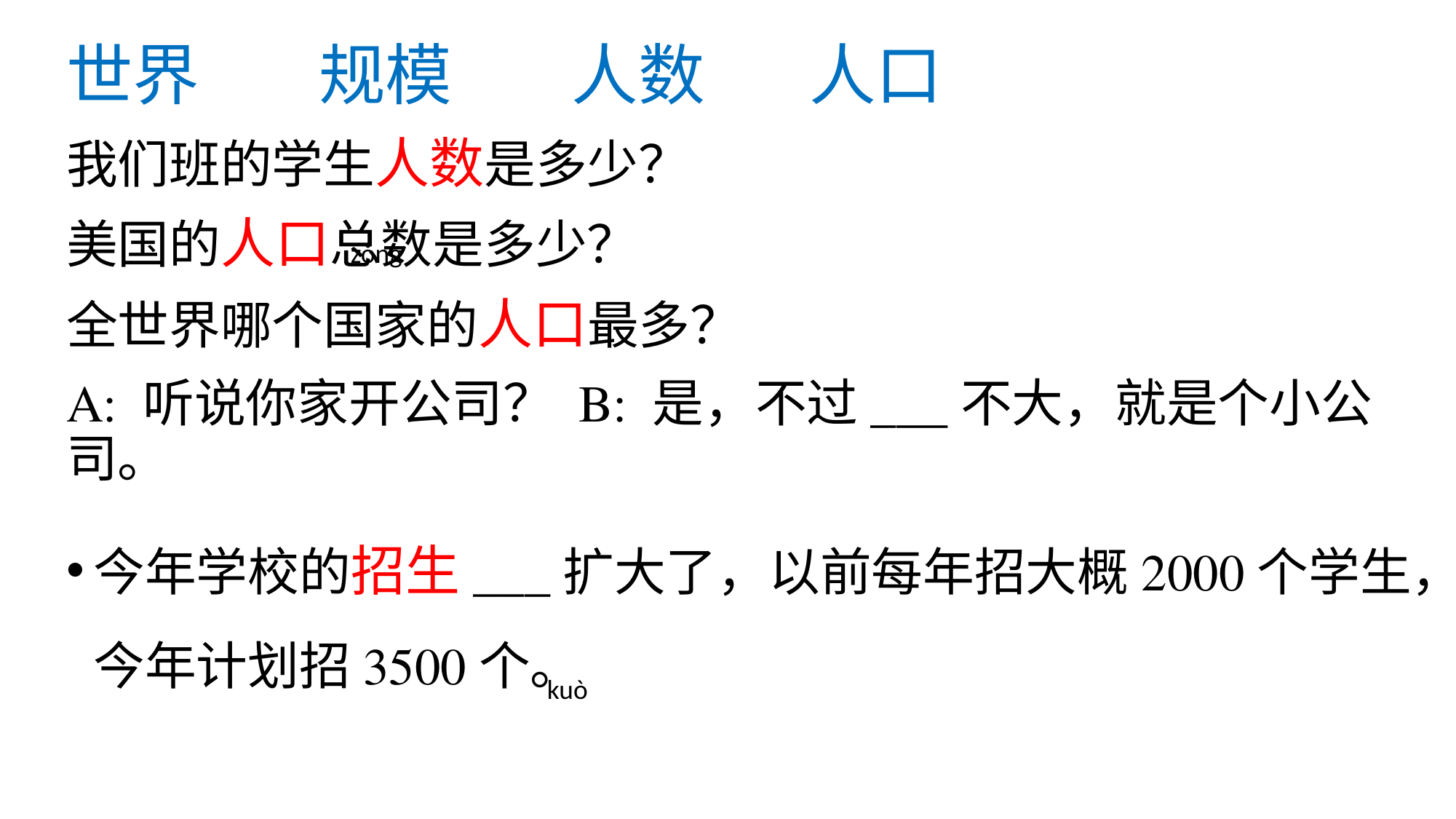

# 世界        规模        人数       人口
我们班的学生人数是多少？
美国的人口总数是多少？
全世界哪个国家的人口最多？
A: 听说你家开公司？ B: 是，不过___不大，就是个小公司。
今年学校的招生___扩大了，以前每年招大概2000个学生，今年计划招3500个。
zǒng
kuò